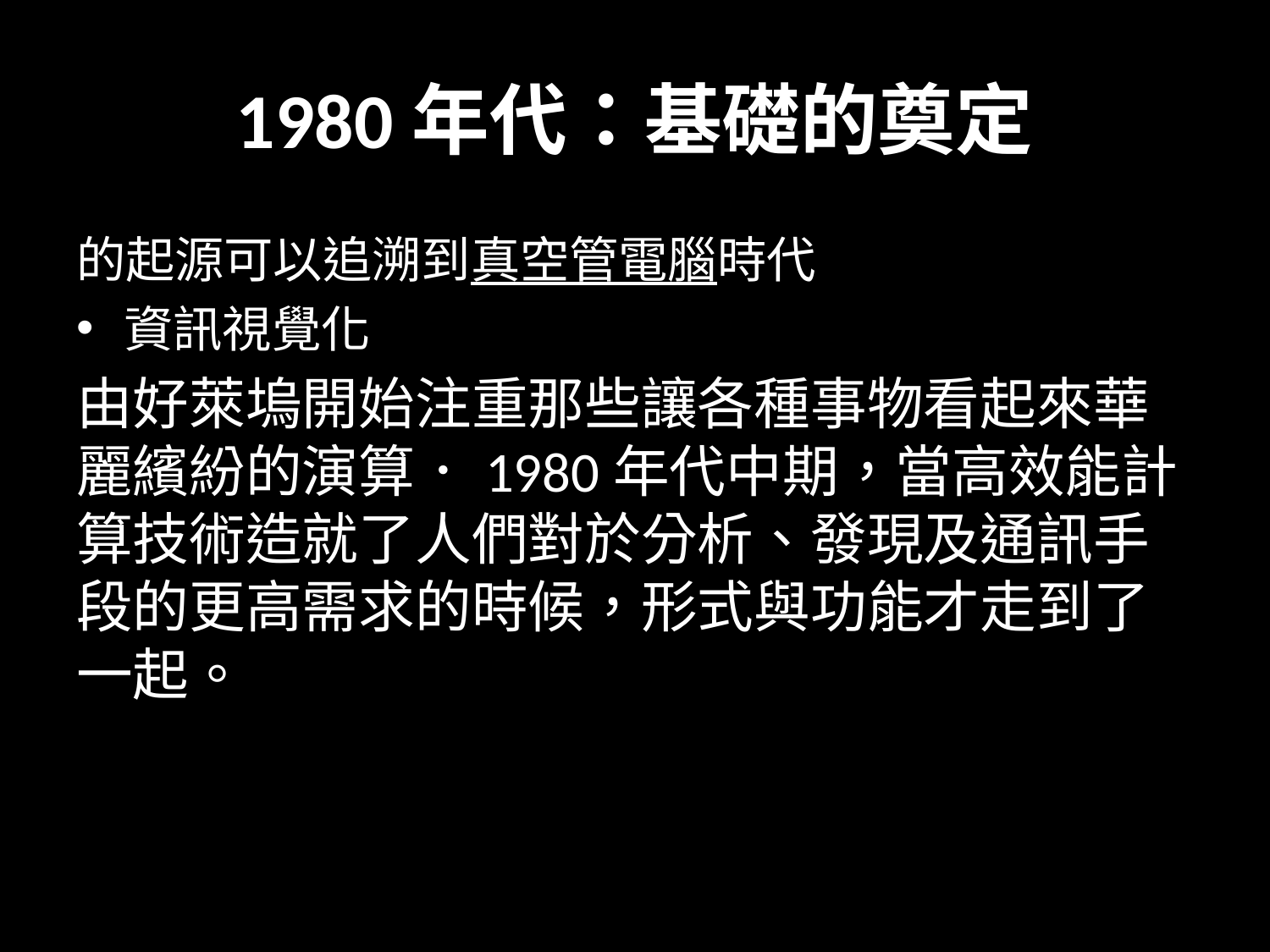

# 1980年代：基礎的奠定
的起源可以追溯到真空管電腦時代
資訊視覺化
由好萊塢開始注重那些讓各種事物看起來華麗繽紛的演算．1980年代中期，當高效能計算技術造就了人們對於分析、發現及通訊手段的更高需求的時候，形式與功能才走到了一起。